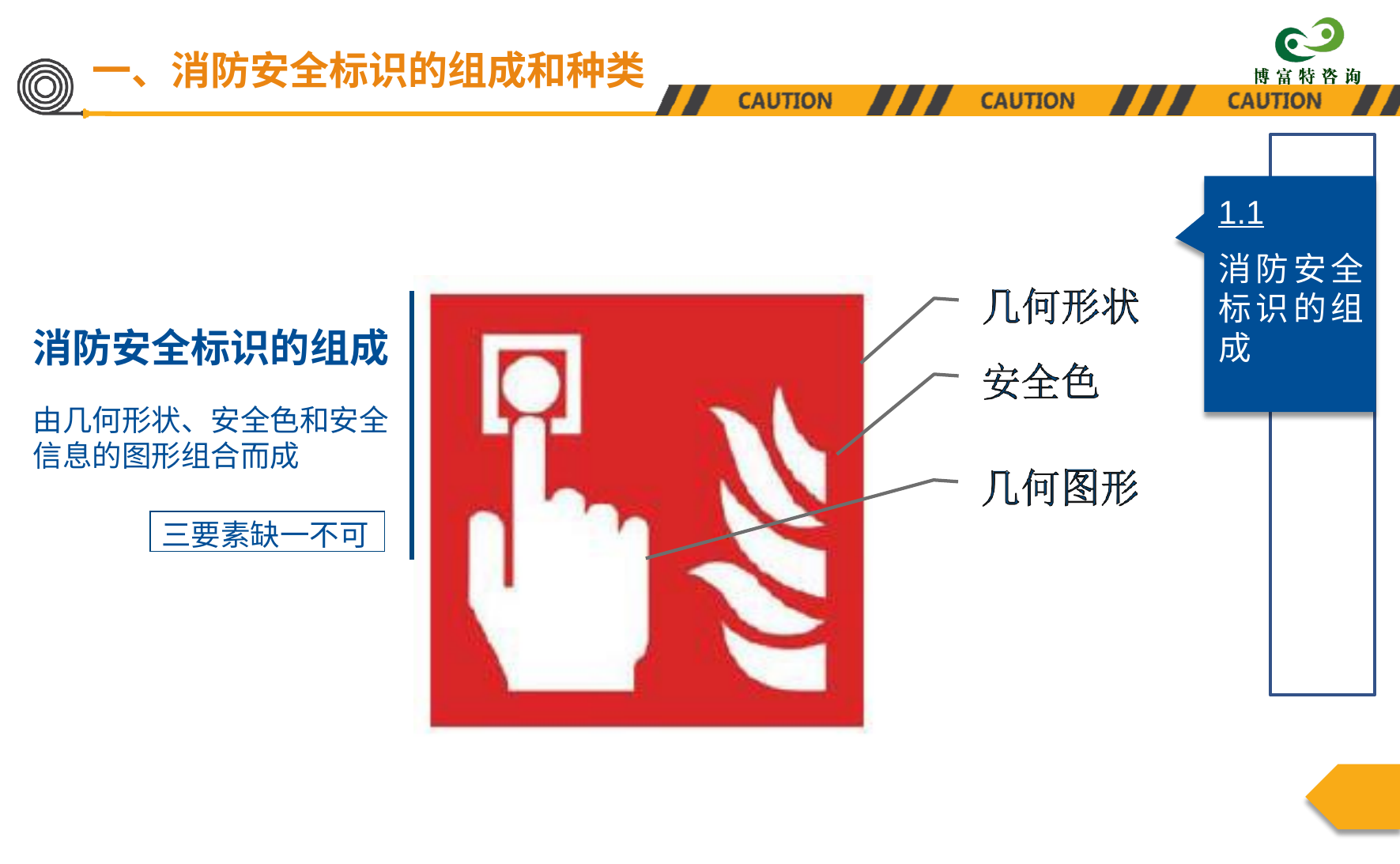

一、消防安全标识的组成和种类

1.1
消防安全  标识的组  成

消防安全标识的组成
由几何形状、安全色和安全
信息的图形组合而成

三要素缺一不可
5